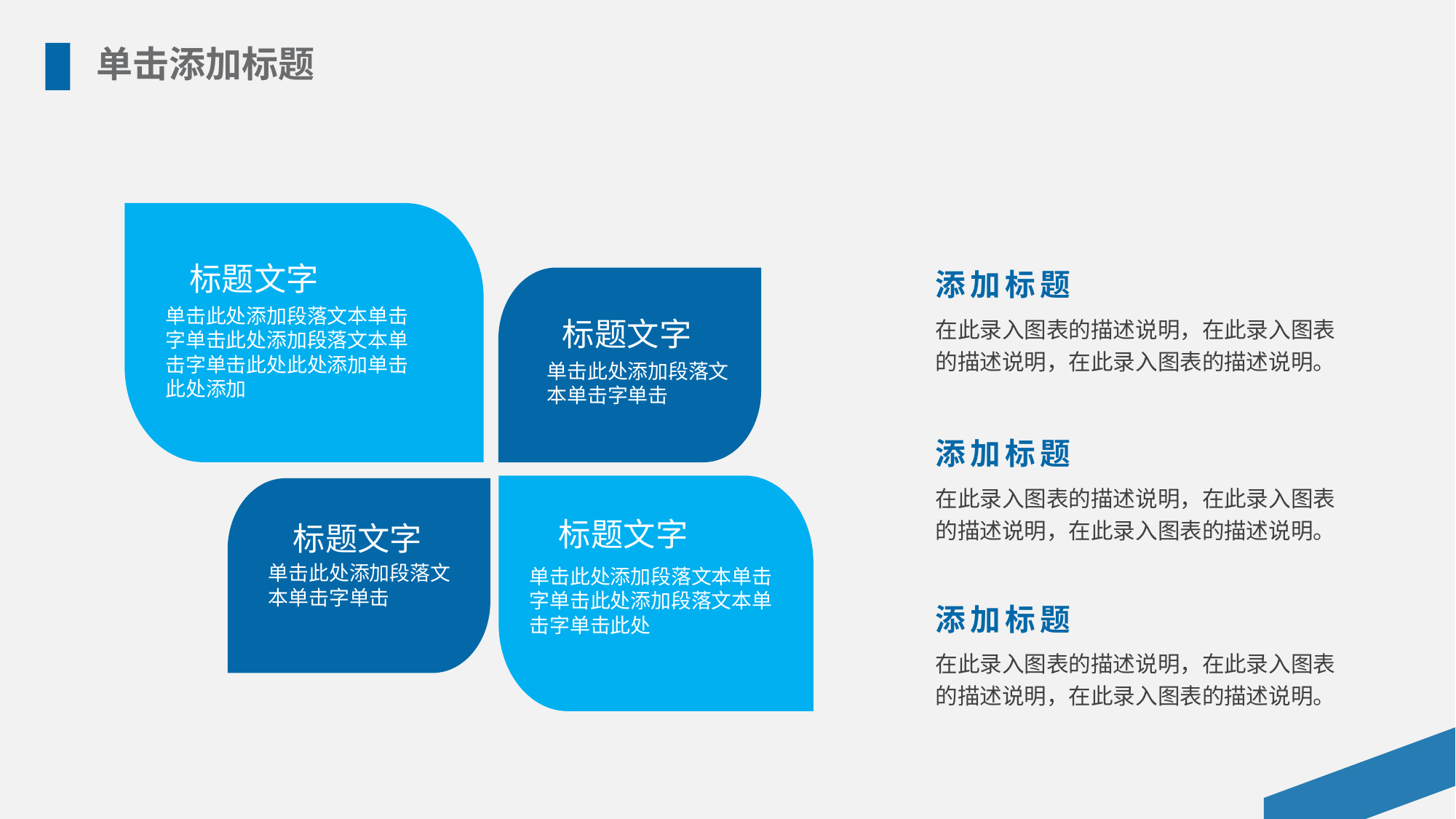

单击添加标题

标题文字
单击此处添加段落文本单击字单击此处添加段落文本单击字单击此处此处添加单击此处添加
添加标题

标题文字
单击此处添加段落文本单击字单击
在此录入图表的描述说明，在此录入图表的描述说明，在此录入图表的描述说明。
添加标题
在此录入图表的描述说明，在此录入图表的描述说明，在此录入图表的描述说明。

标题文字
单击此处添加段落文本单击字单击此处添加段落文本单击字单击此处

标题文字
单击此处添加段落文本单击字单击
添加标题
在此录入图表的描述说明，在此录入图表的描述说明，在此录入图表的描述说明。